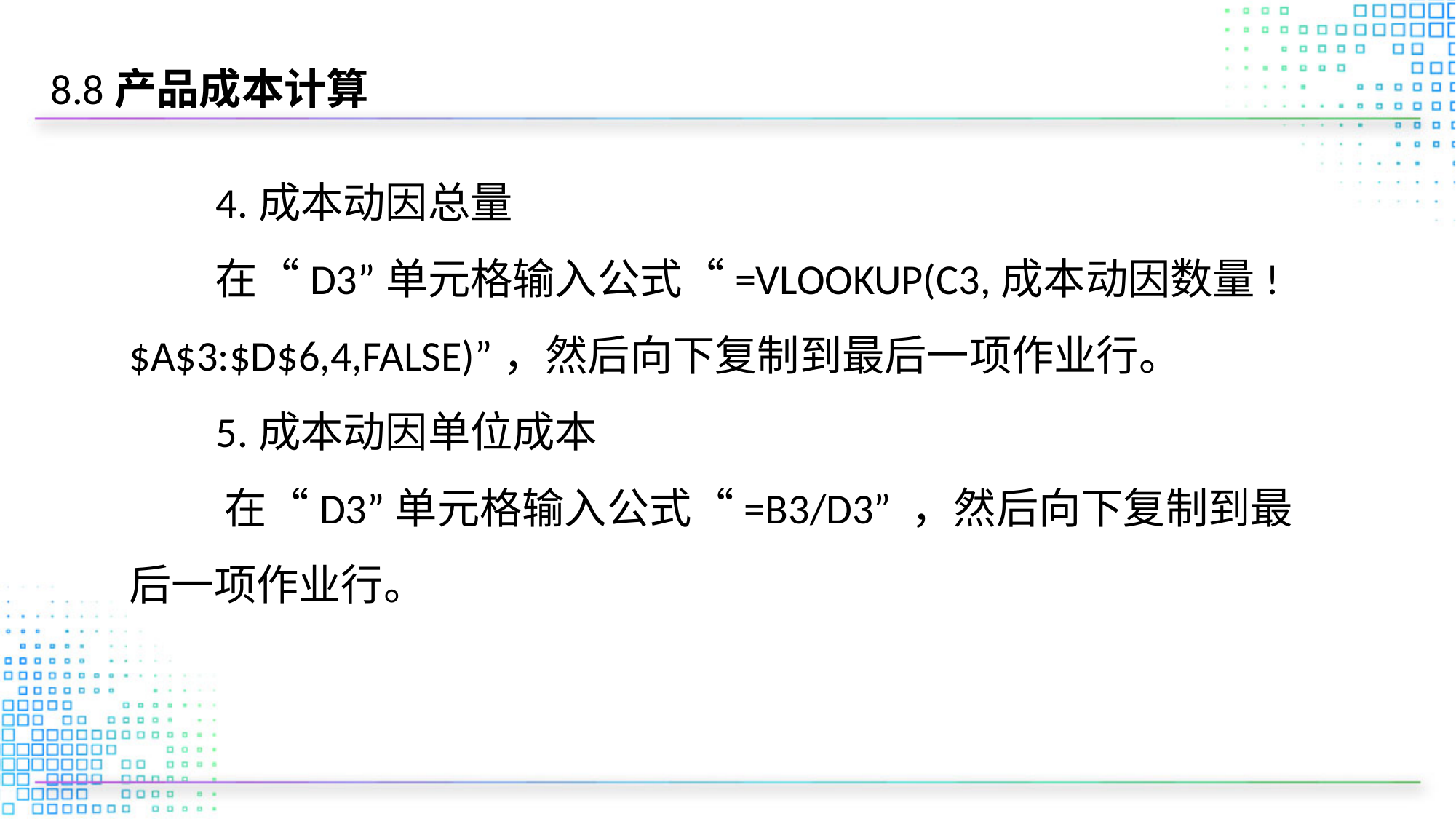

# 8.8产品成本计算
         4.成本动因总量
        在“D3”单元格输入公式“=VLOOKUP(C3,成本动因数量!$A$3:$D$6,4,FALSE)”，然后向下复制到最后一项作业行。
         5.成本动因单位成本
         在“D3”单元格输入公式“=B3/D3” ，然后向下复制到最后一项作业行。